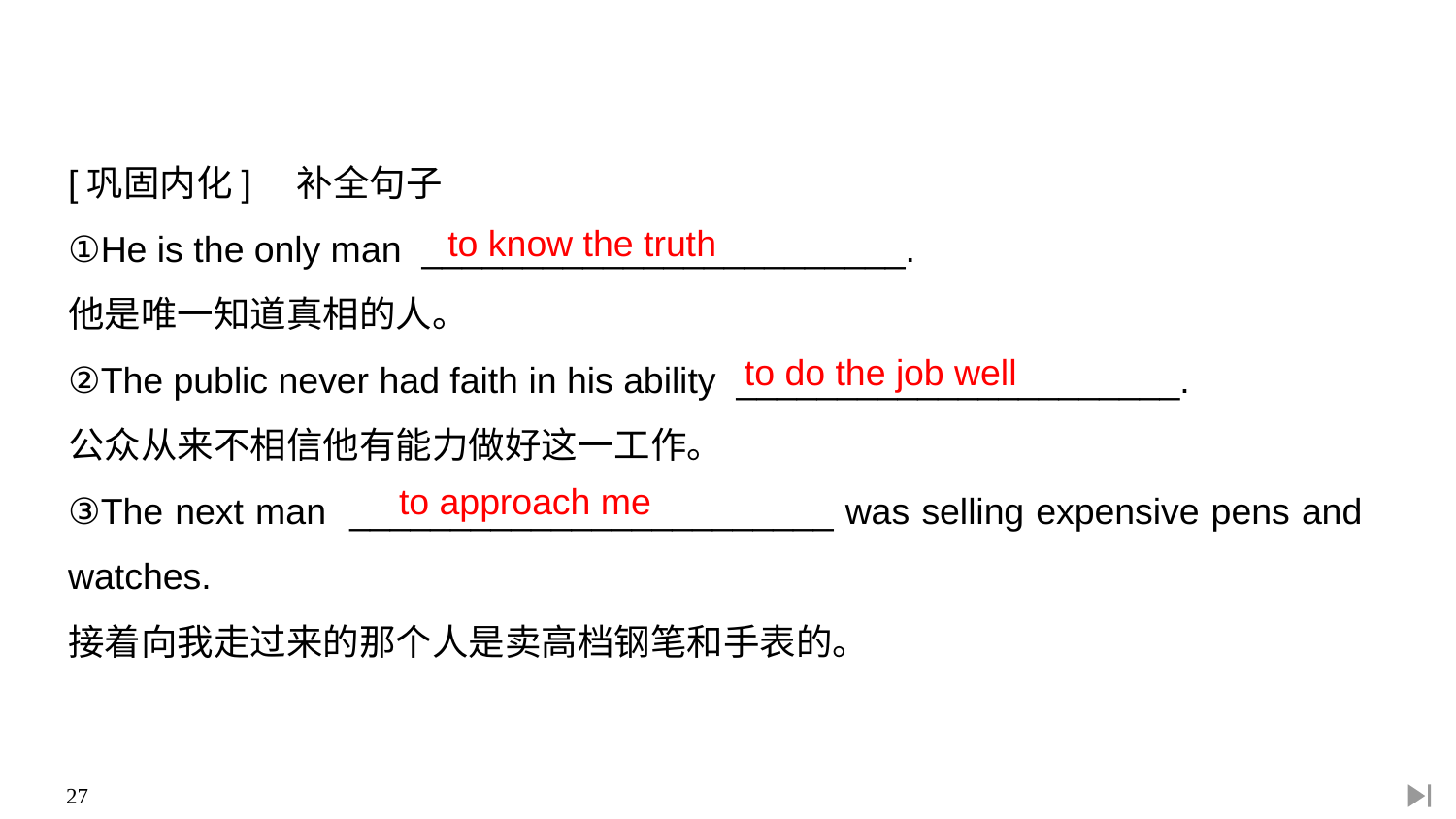

[巩固内化]　补全句子
①He is the only man  ________________________.
他是唯一知道真相的人。
②The public never had faith in his ability  ______________________.
公众从来不相信他有能力做好这一工作。
③The next man  ________________________ was selling expensive pens and watches.
接着向我走过来的那个人是卖高档钢笔和手表的。
to know the truth
to do the job well
to approach me